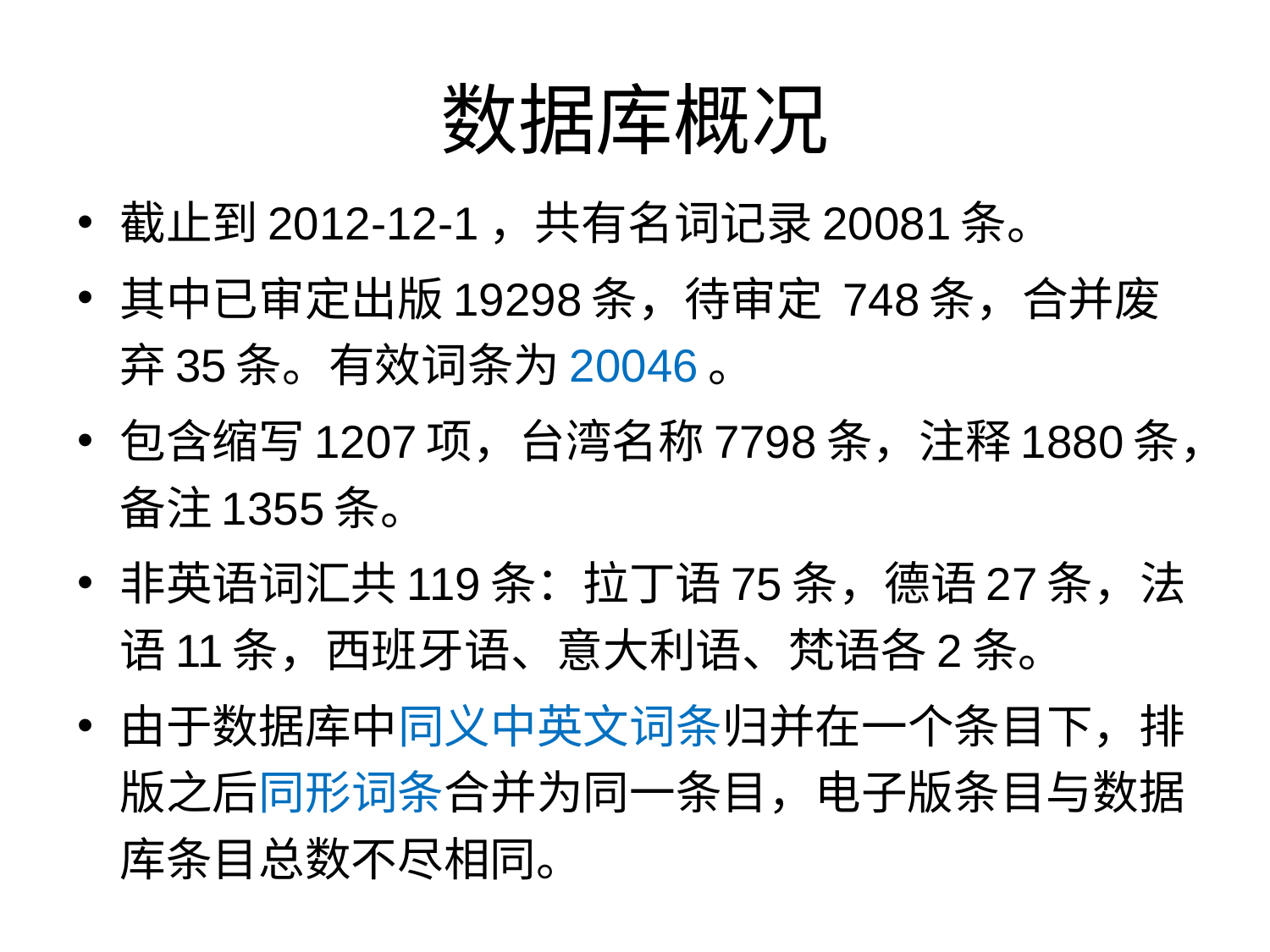

# 数据库概况
截止到2012-12-1，共有名词记录20081条。
其中已审定出版19298条，待审定 748条，合并废弃35条。有效词条为20046。
包含缩写1207项，台湾名称7798条，注释1880条，备注1355条。
非英语词汇共119条：拉丁语75条，德语27条，法语11条，西班牙语、意大利语、梵语各2条。
由于数据库中同义中英文词条归并在一个条目下，排版之后同形词条合并为同一条目，电子版条目与数据库条目总数不尽相同。